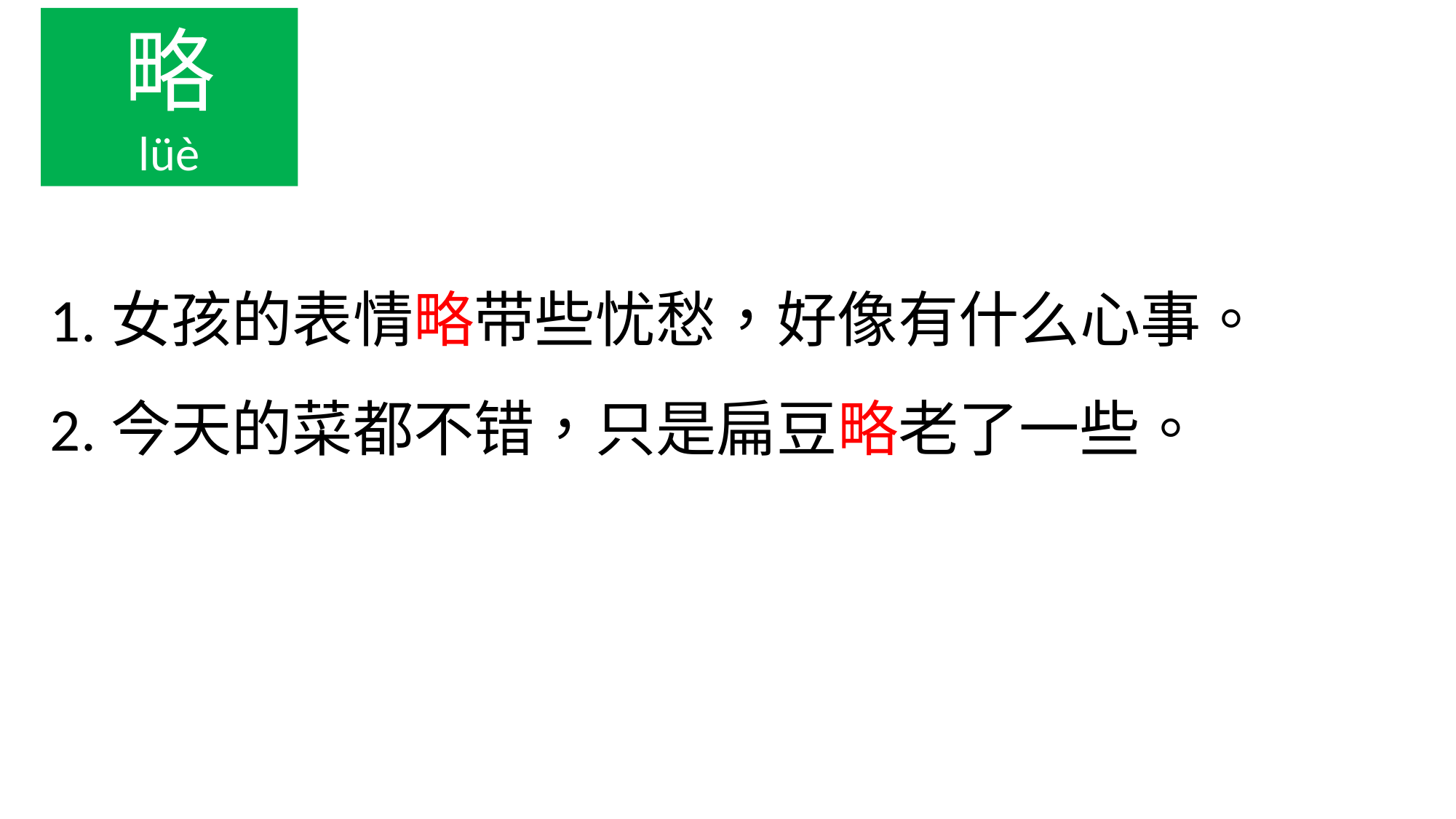

略
        lüè
1.女孩的表情略带些忧愁，好像有什么心事。
2.今天的菜都不错，只是扁豆略老了一些。